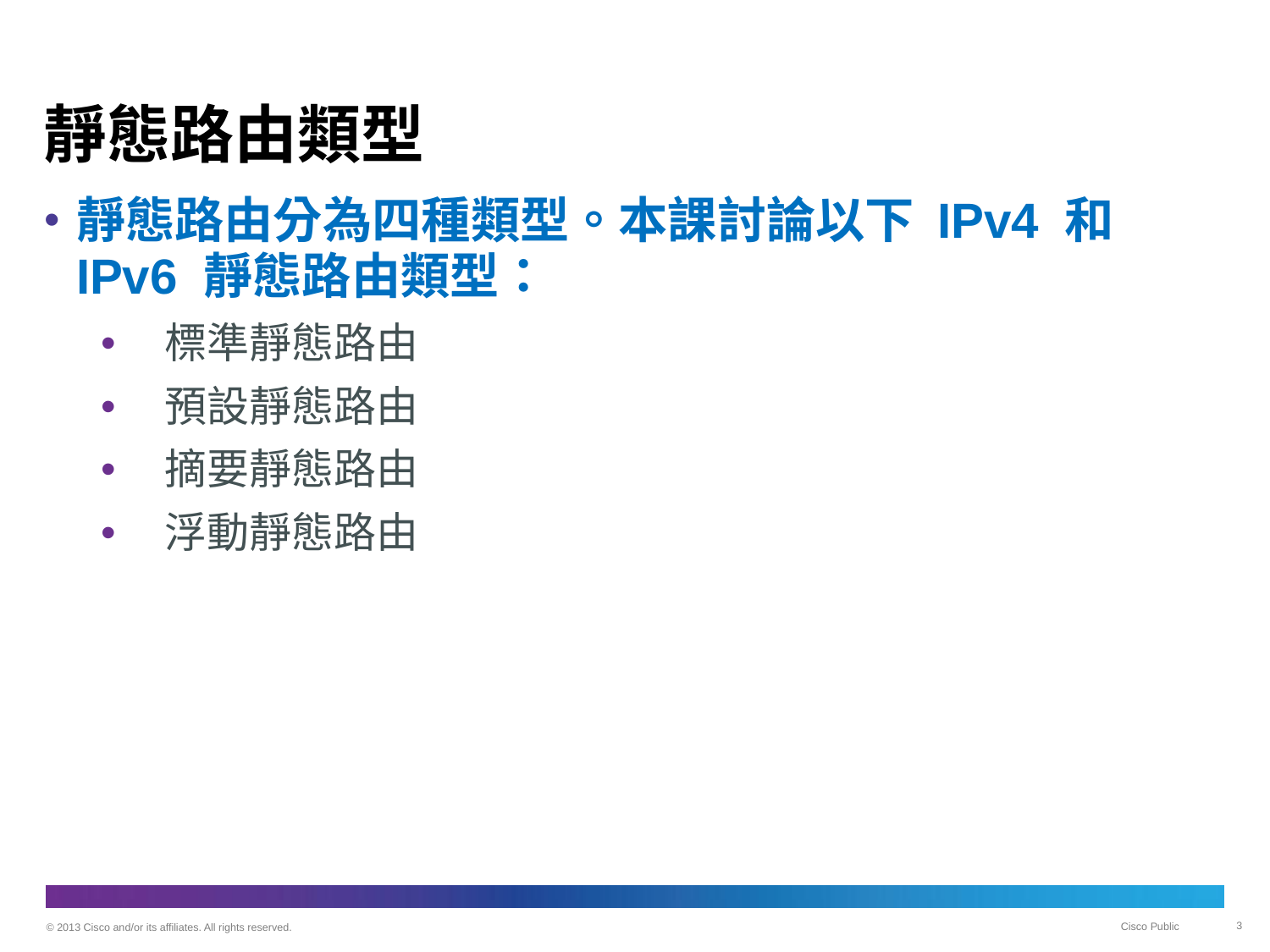

# 靜態路由類型
靜態路由分為四種類型。本課討論以下 IPv4 和 IPv6 靜態路由類型：
標準靜態路由
預設靜態路由
摘要靜態路由
浮動靜態路由